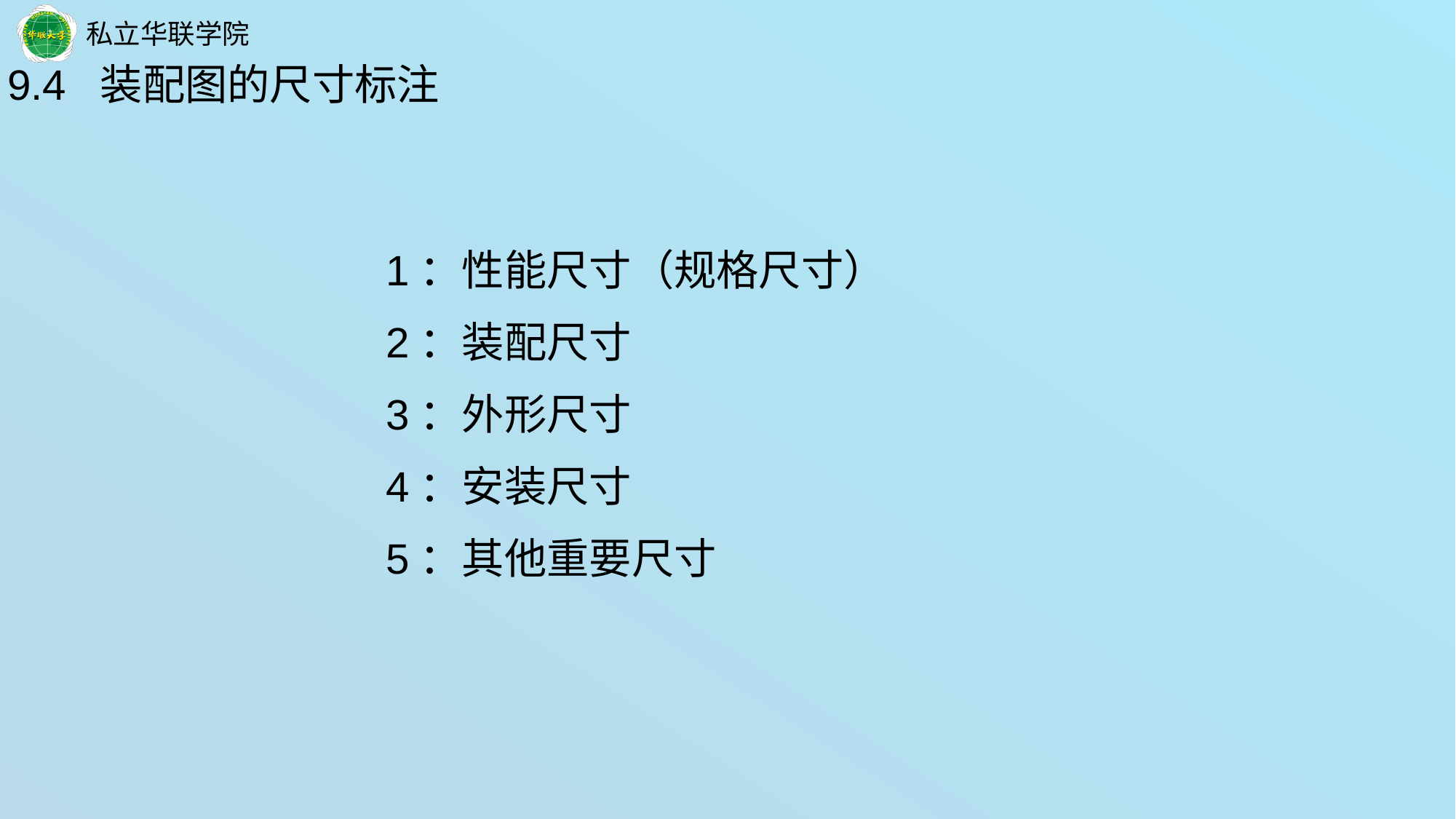

9.4  装配图的尺寸标注
1：性能尺寸（规格尺寸）
2：装配尺寸
3：外形尺寸
4：安装尺寸
5：其他重要尺寸